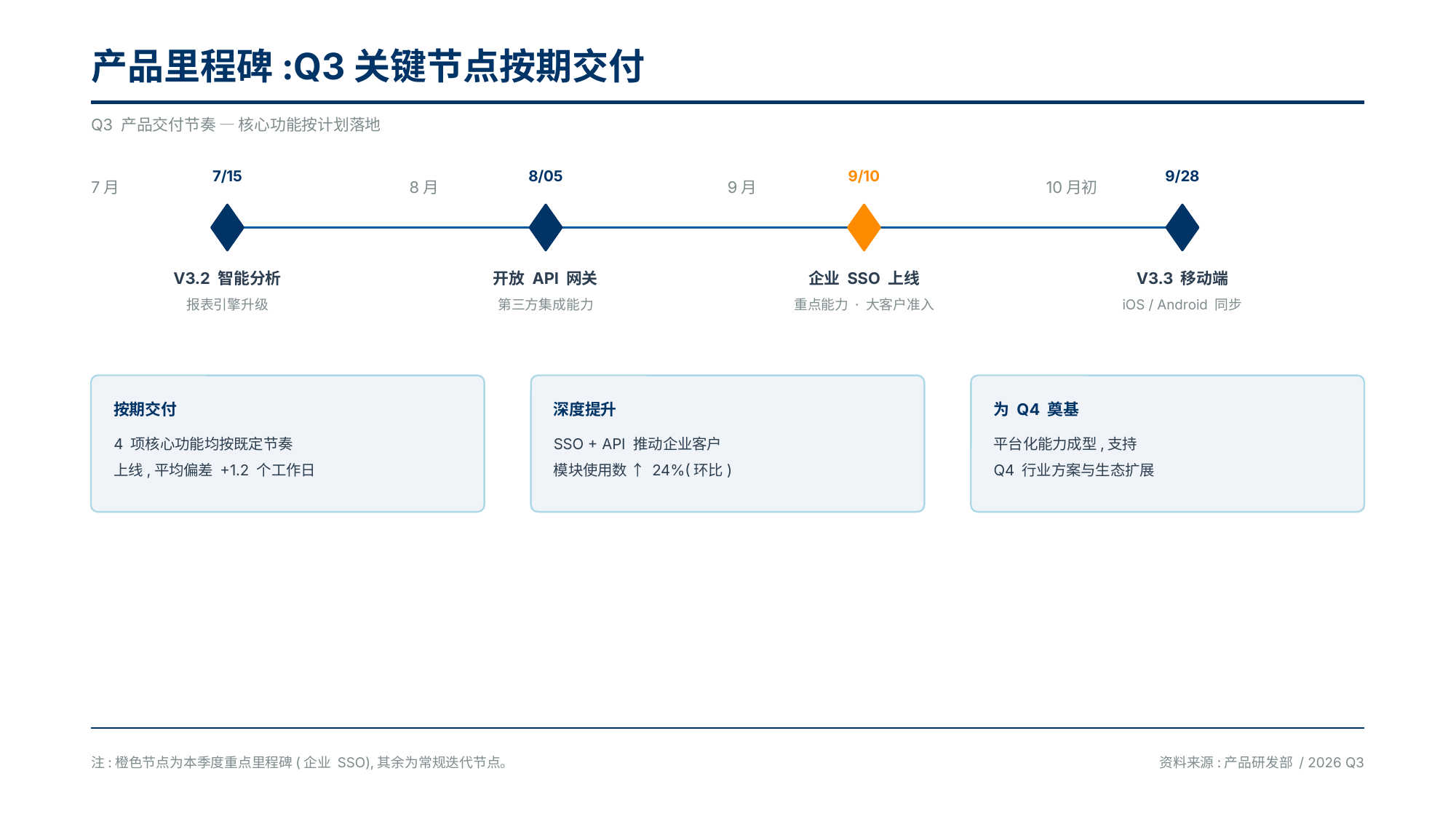

产品里程碑:Q3关键节点按期交付

Q3 产品交付节奏 — 核心功能按计划落地
7/15
8/05
9/10
9/28
7月
8月
9月
10月初

V3.2 智能分析
开放 API 网关
企业 SSO 上线
V3.3 移动端
报表引擎升级
第三方集成能力
重点能力 · 大客户准入
iOS / Android 同步

按期交付
深度提升
为 Q4 奠基
4 项核心功能均按既定节奏
SSO + API 推动企业客户
平台化能力成型,支持
上线,平均偏差 +1.2 个工作日
模块使用数 ↑ 24%(环比)
Q4 行业方案与生态扩展

注:橙色节点为本季度重点里程碑(企业 SSO),其余为常规迭代节点。
资料来源:产品研发部 / 2026 Q3